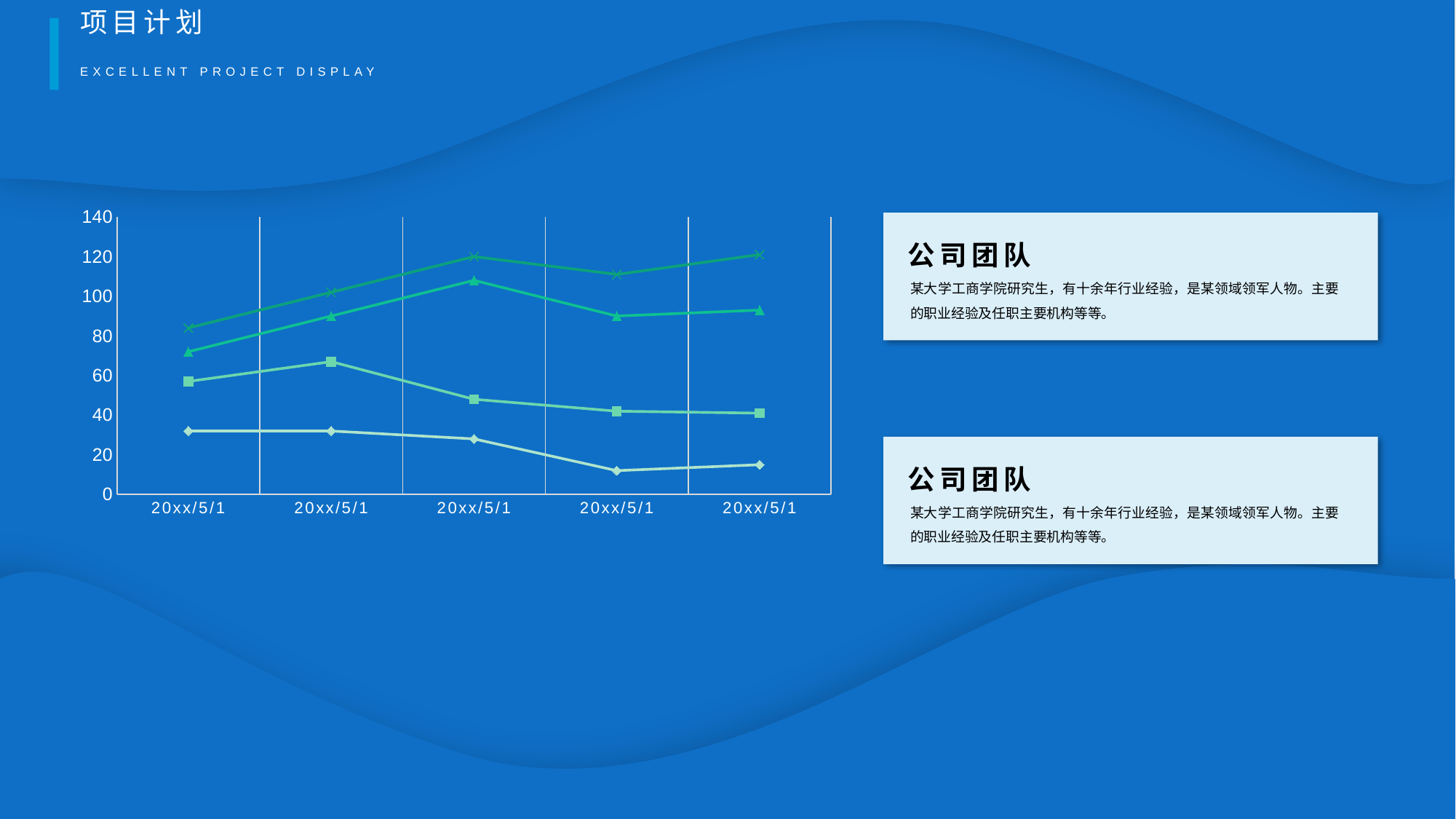

项目计划
EXCELLENT PROJECT DISPLAY

### Chart

| Category | Series 1 | Series 12 | Series 13 | Series 2 |
|---|---|---|---|---|
| 20xx/5/1 | 32.0 | 25.0 | 15.0 | 12.0 |
| 20xx/5/1 | 32.0 | 35.0 | 23.0 | 12.0 |
| 20xx/5/1 | 28.0 | 20.0 | 60.0 | 12.0 |
| 20xx/5/1 | 12.0 | 30.0 | 48.0 | 21.0 |
| 20xx/5/1 | 15.0 | 26.0 | 52.0 | 28.0 |
某大学工商学院研究生，有十余年行业经验，是某领域领军人物。主要的职业经验及任职主要机构等等。
公司团队

某大学工商学院研究生，有十余年行业经验，是某领域领军人物。主要的职业经验及任职主要机构等等。
公司团队